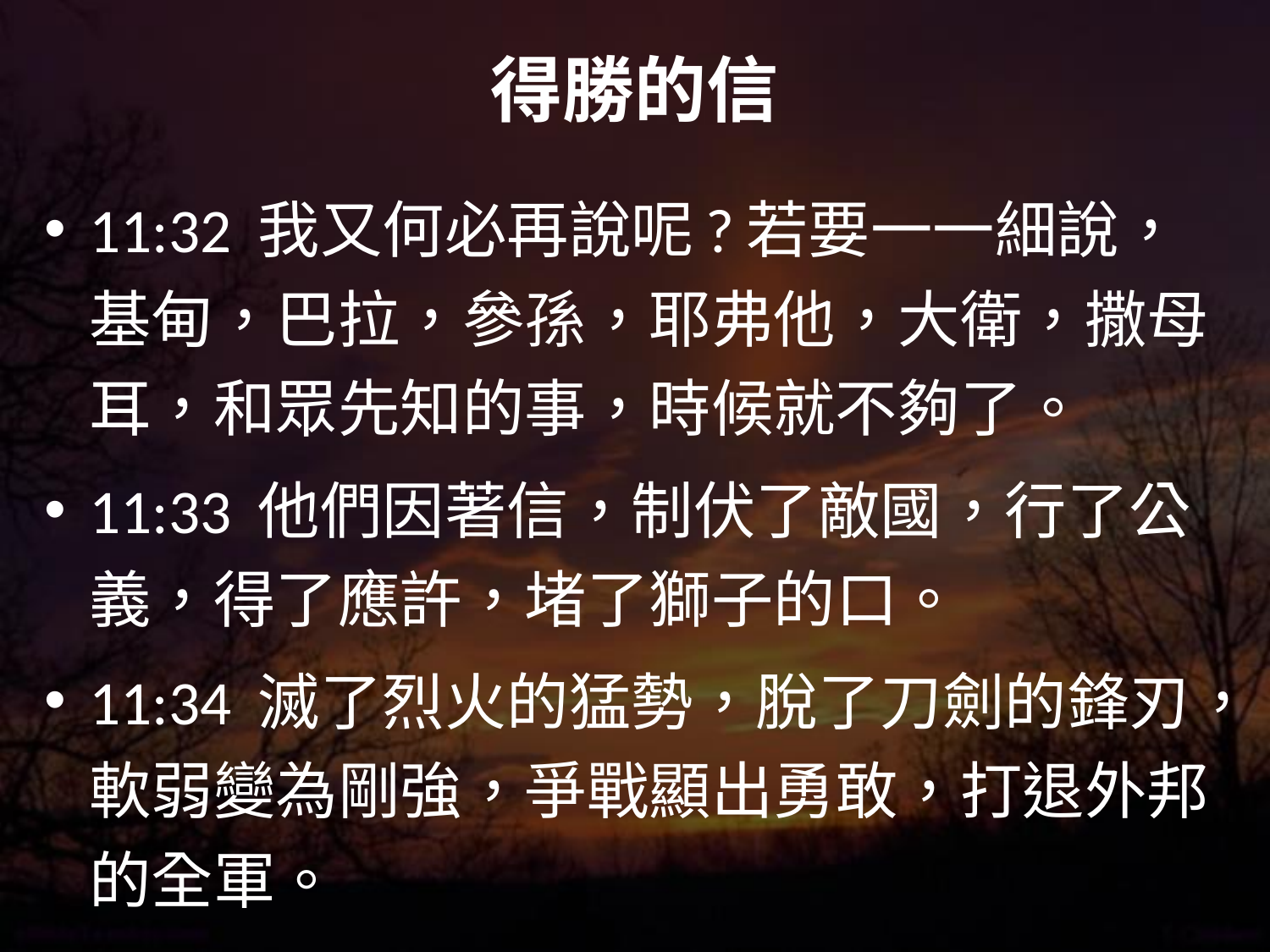

# 得勝的信
11:32 我又何必再說呢?若要一一細說，基甸，巴拉，參孫，耶弗他，大衛，撒母耳，和眾先知的事，時候就不夠了。
11:33 他們因著信，制伏了敵國，行了公義，得了應許，堵了獅子的口。
11:34 滅了烈火的猛勢，脫了刀劍的鋒刃，軟弱變為剛強，爭戰顯出勇敢，打退外邦的全軍。